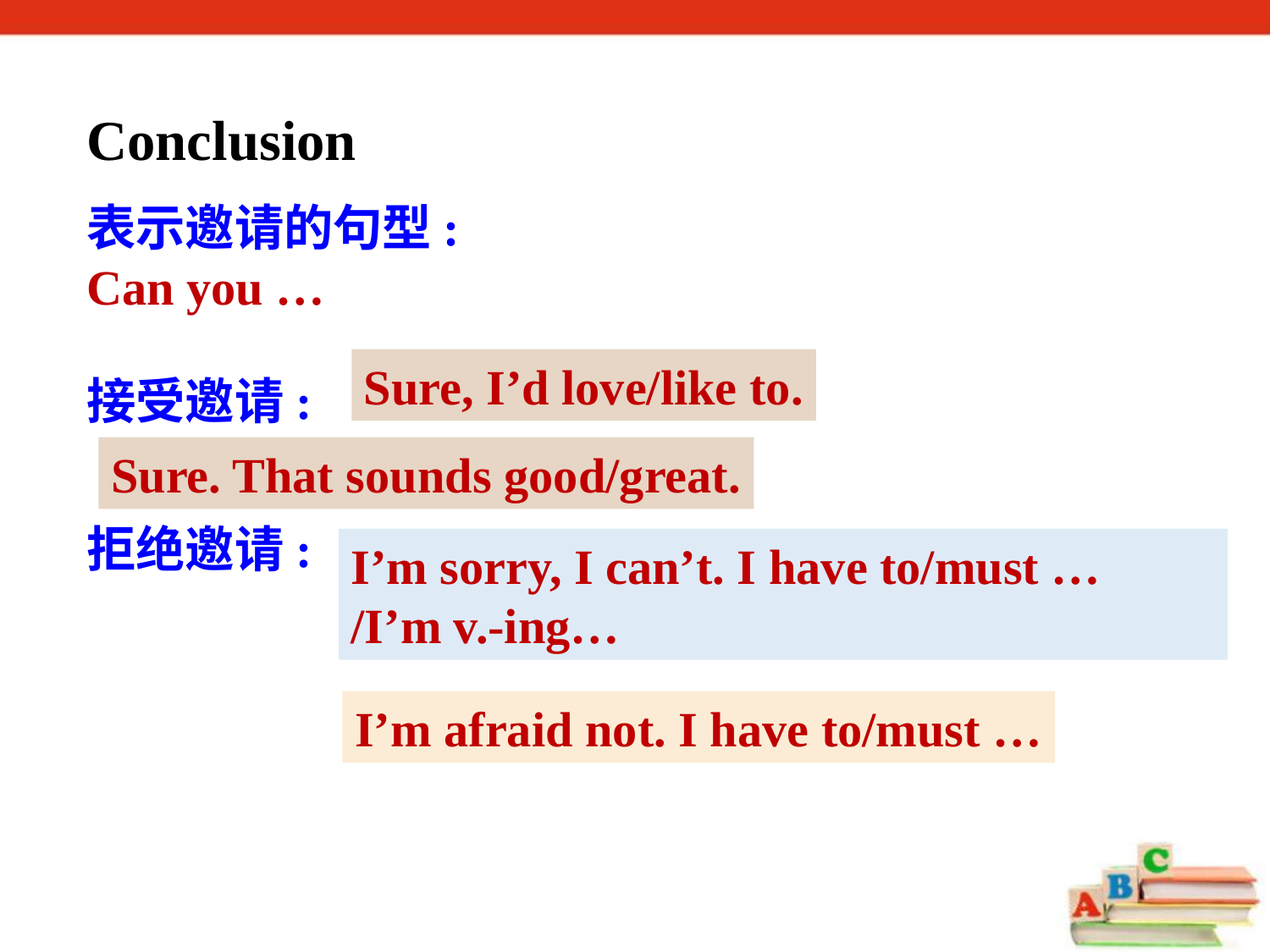

Conclusion
表示邀请的句型:
Can you …
接受邀请:

拒绝邀请:
Sure, I’d love/like to.
Sure. That sounds good/great.
I’m sorry, I can’t. I have to/must …
/I’m v.-ing…
I’m afraid not. I have to/must …